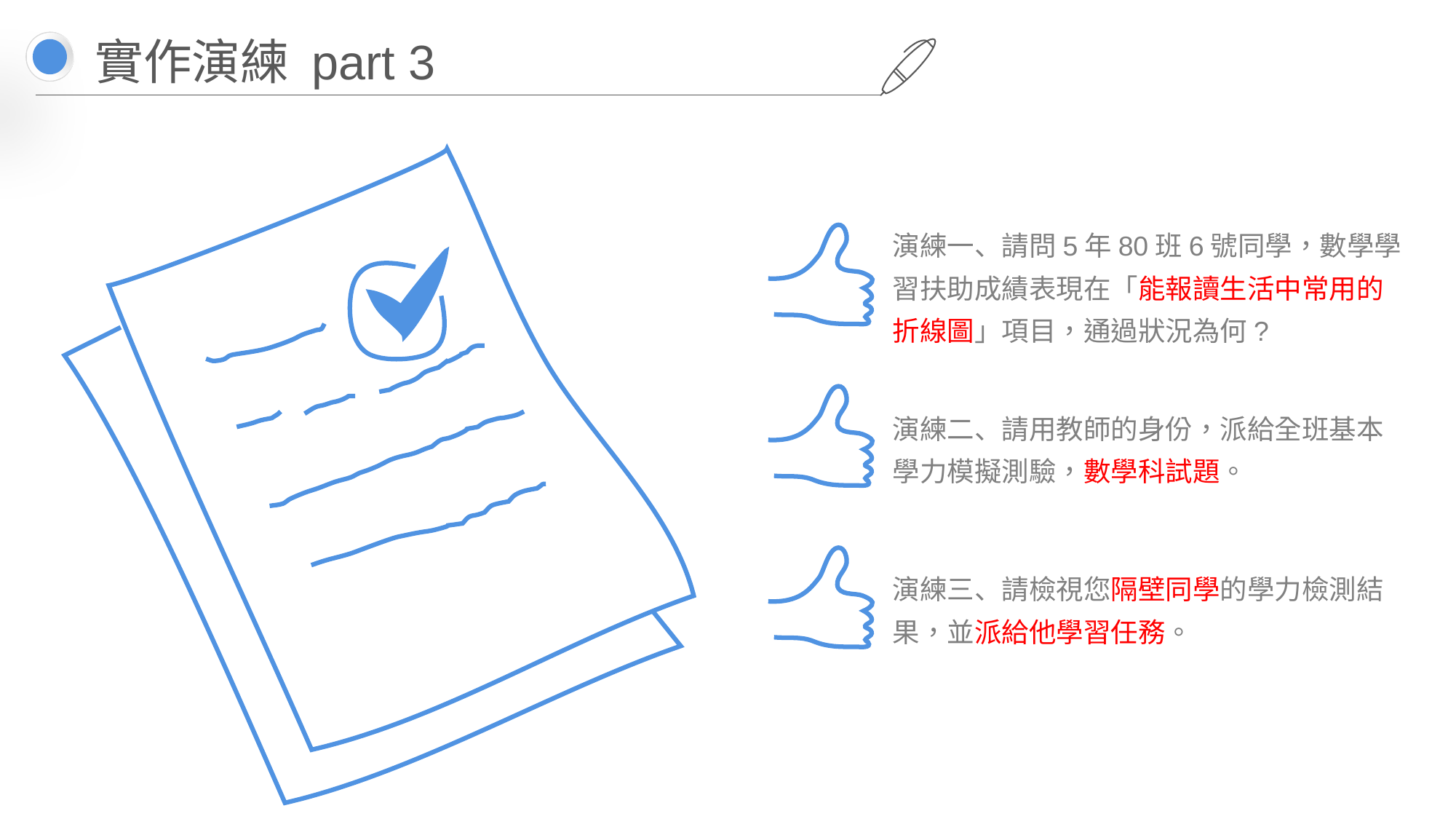

實作演練 part 3

演練一、請問5年80班6號同學，數學學習扶助成績表現在「能報讀生活中常用的折線圖」項目，通過狀況為何?

演練二、請用教師的身份，派給全班基本學力模擬測驗，數學科試題。

演練三、請檢視您隔壁同學的學力檢測結果，並派給他學習任務。